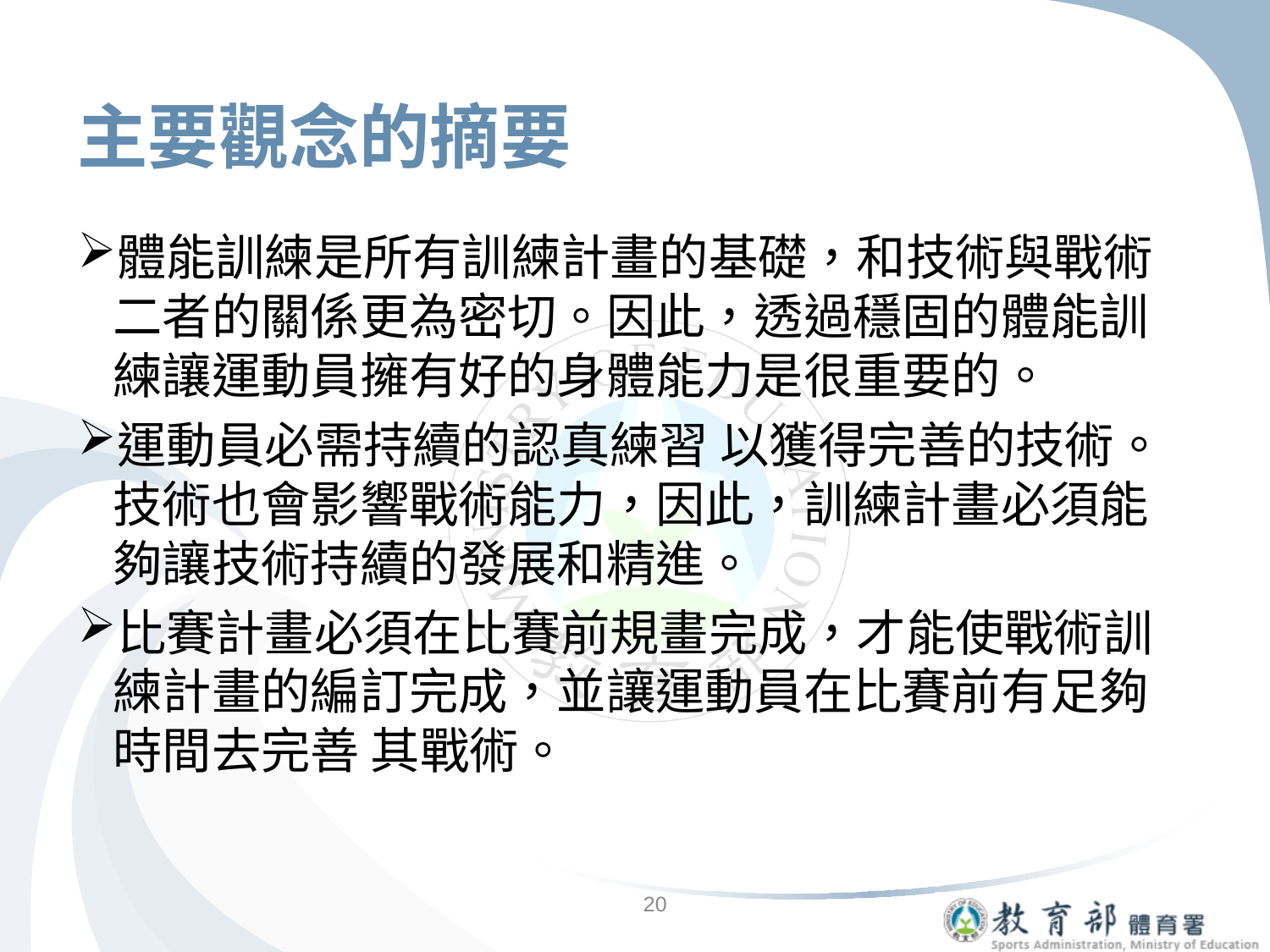

# 主要觀念的摘要
體能訓練是所有訓練計畫的基礎，和技術與戰術二者的關係更為密切。因此，透過穩固的體能訓練讓運動員擁有好的身體能力是很重要的。
運動員必需持續的認真練習 以獲得完善的技術。技術也會影響戰術能力，因此，訓練計畫必須能夠讓技術持續的發展和精進。
比賽計畫必須在比賽前規畫完成，才能使戰術訓練計畫的編訂完成，並讓運動員在比賽前有足夠時間去完善 其戰術。
20